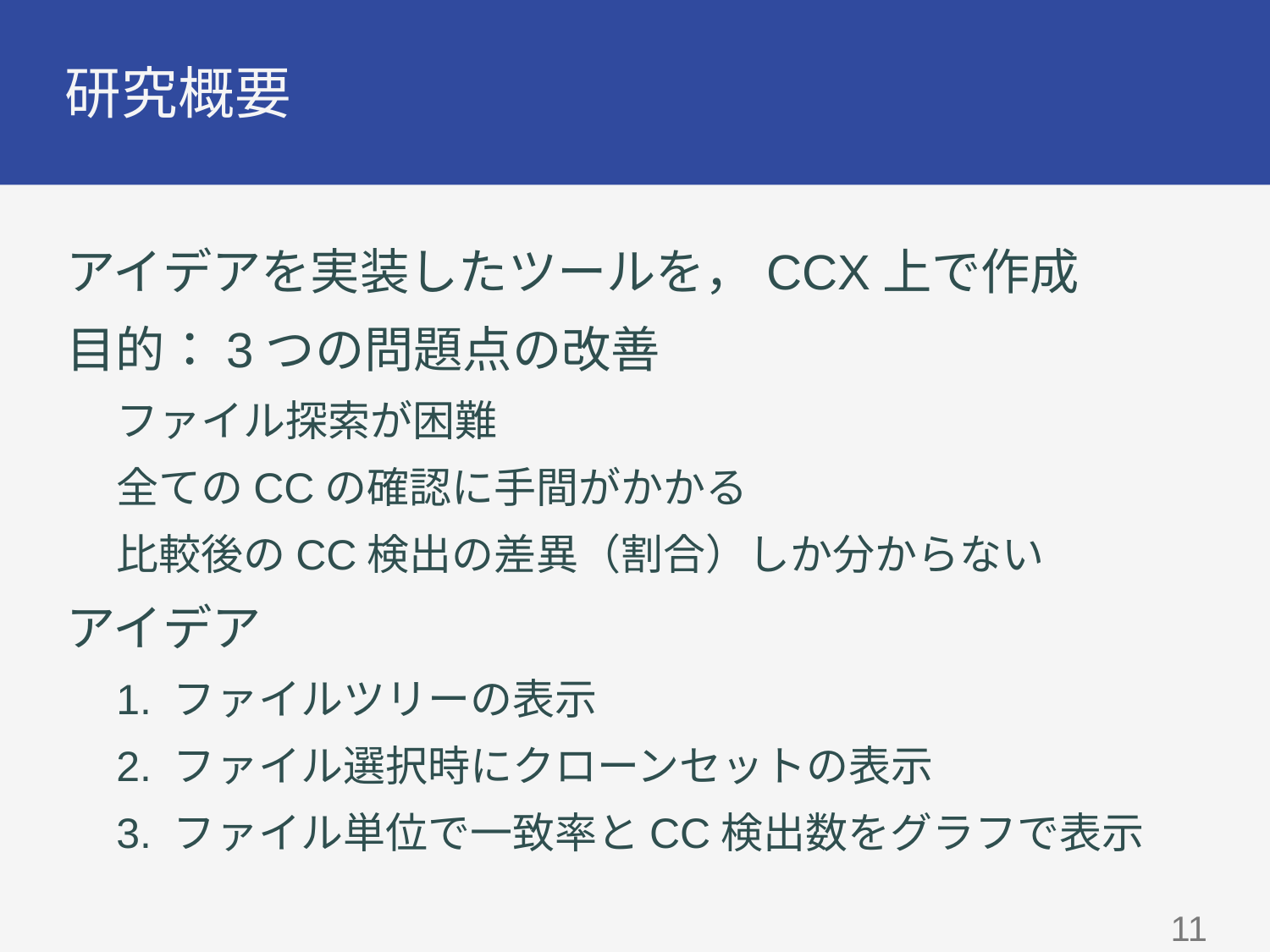

# 研究概要
アイデアを実装したツールを，CCX上で作成
目的：3つの問題点の改善
ファイル探索が困難
全てのCCの確認に手間がかかる
比較後のCC検出の差異（割合）しか分からない
アイデア
1. ファイルツリーの表示
2. ファイル選択時にクローンセットの表示
3. ファイル単位で一致率とCC検出数をグラフで表示
11